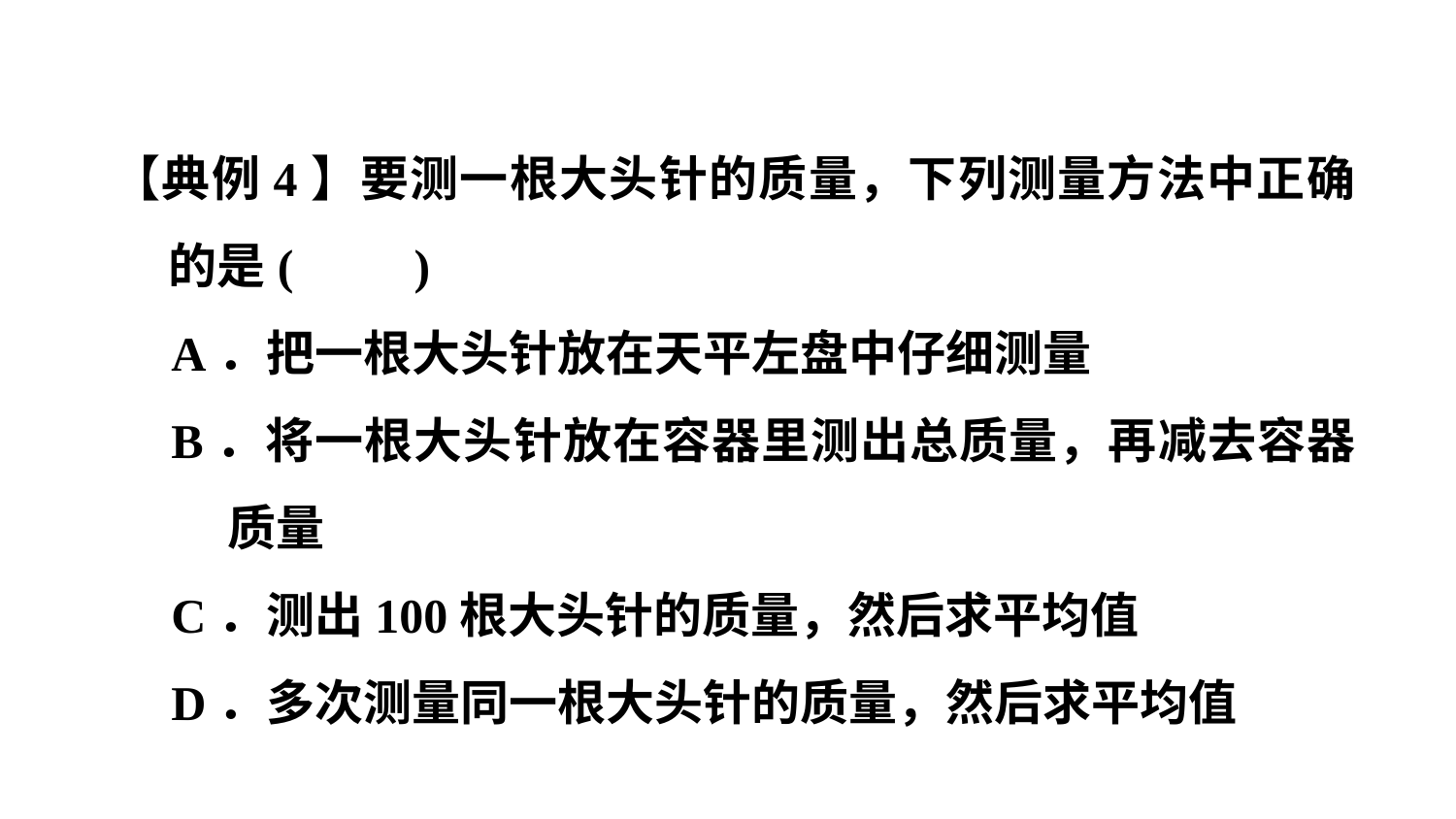

【典例4】要测一根大头针的质量，下列测量方法中正确的是(　　)
A．把一根大头针放在天平左盘中仔细测量
B．将一根大头针放在容器里测出总质量，再减去容器质量
C．测出100根大头针的质量，然后求平均值
D．多次测量同一根大头针的质量，然后求平均值